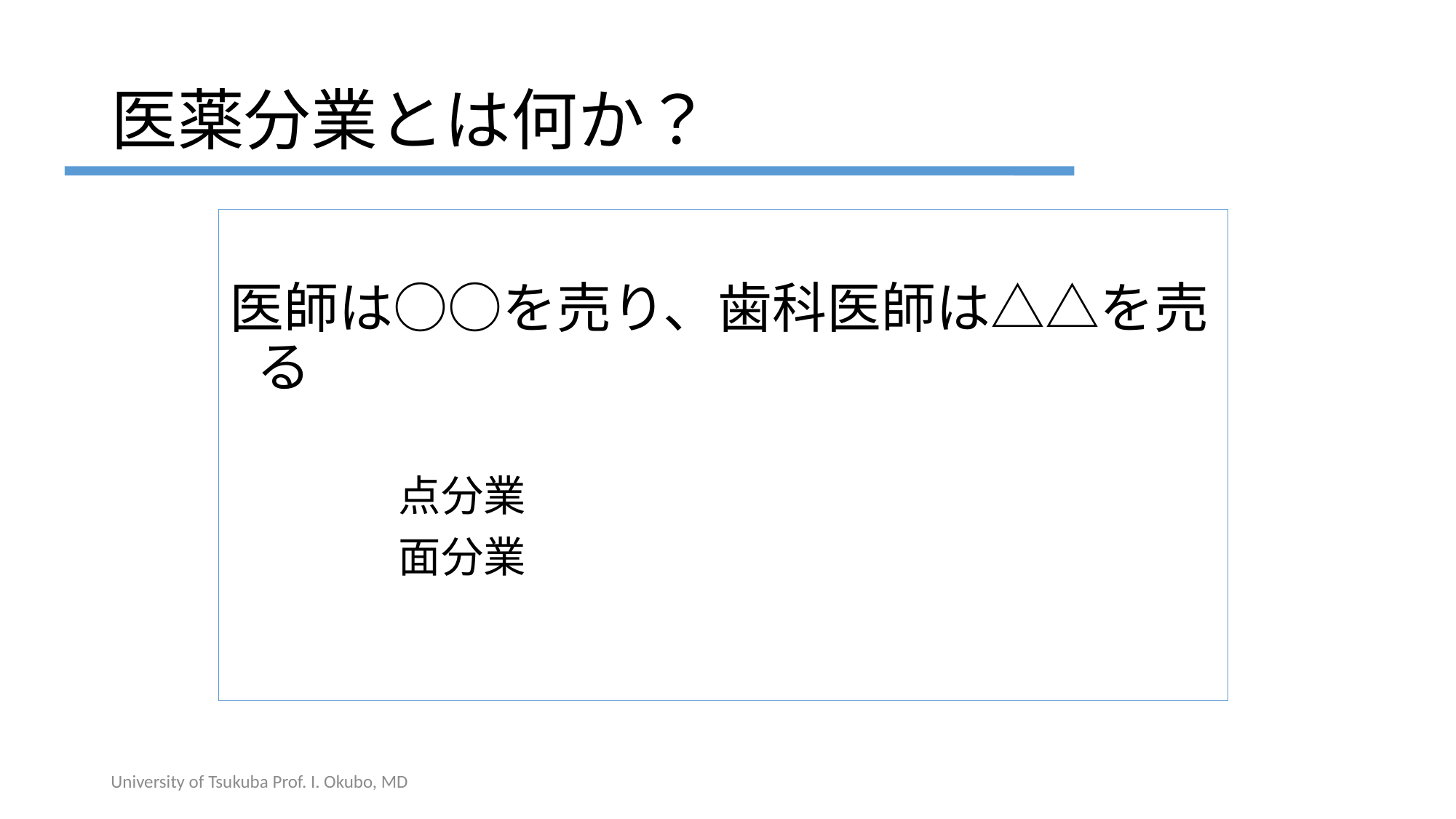

# 医薬分業とは何か？

医師は○○を売り、歯科医師は△△を売る

　　　　点分業
　　　　面分業

University of Tsukuba Prof. I. Okubo, MD